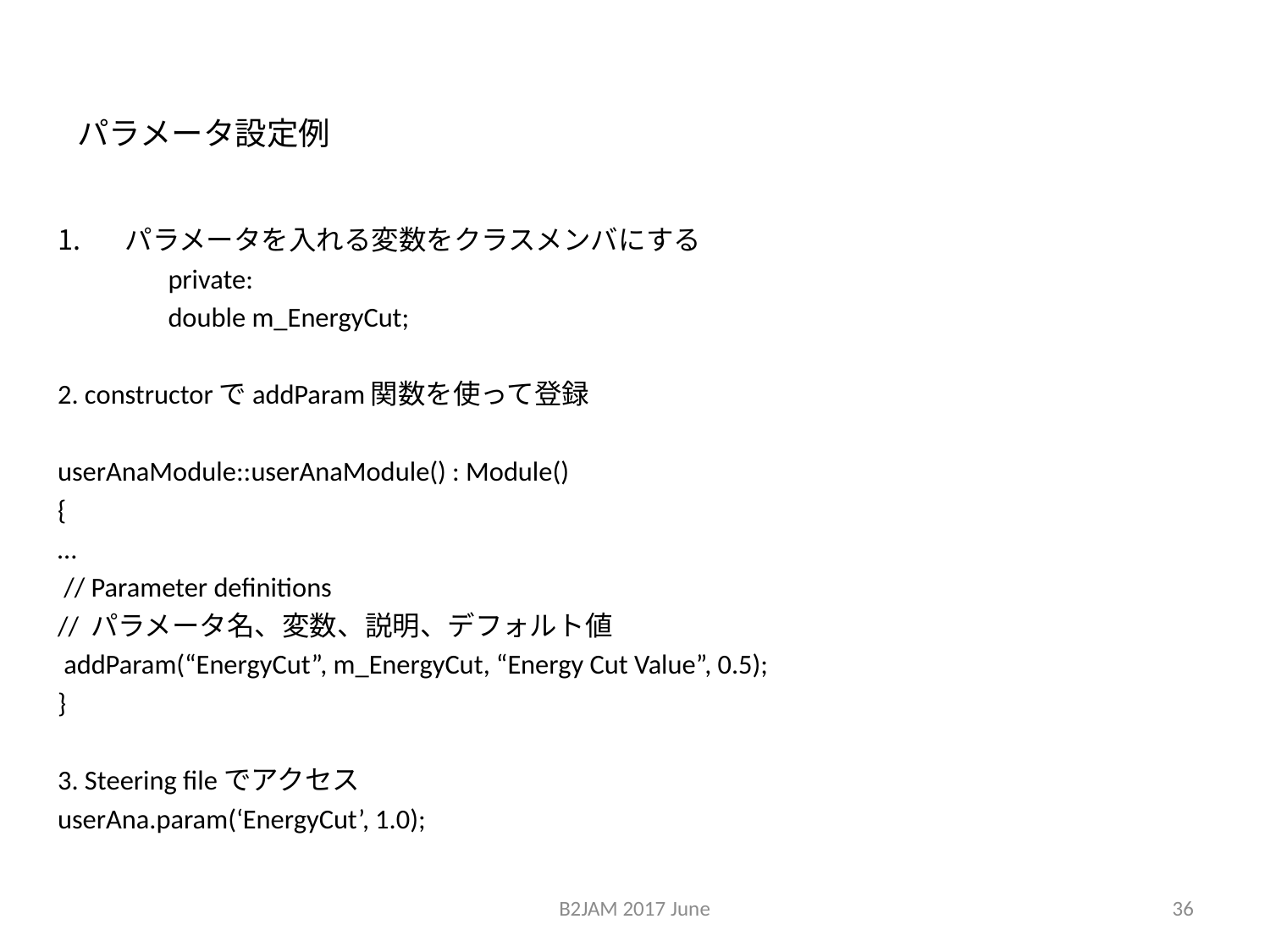

パラメータ設定例
パラメータを入れる変数をクラスメンバにする
	private:
		double m_EnergyCut;

2. constructorでaddParam関数を使って登録

userAnaModule::userAnaModule() : Module()
{
…
 // Parameter definitions
// パラメータ名、変数、説明、デフォルト値
 addParam(“EnergyCut”, m_EnergyCut, “Energy Cut Value”, 0.5);
}

3. Steering fileでアクセス
userAna.param(‘EnergyCut’, 1.0);
B2JAM 2017 June
36